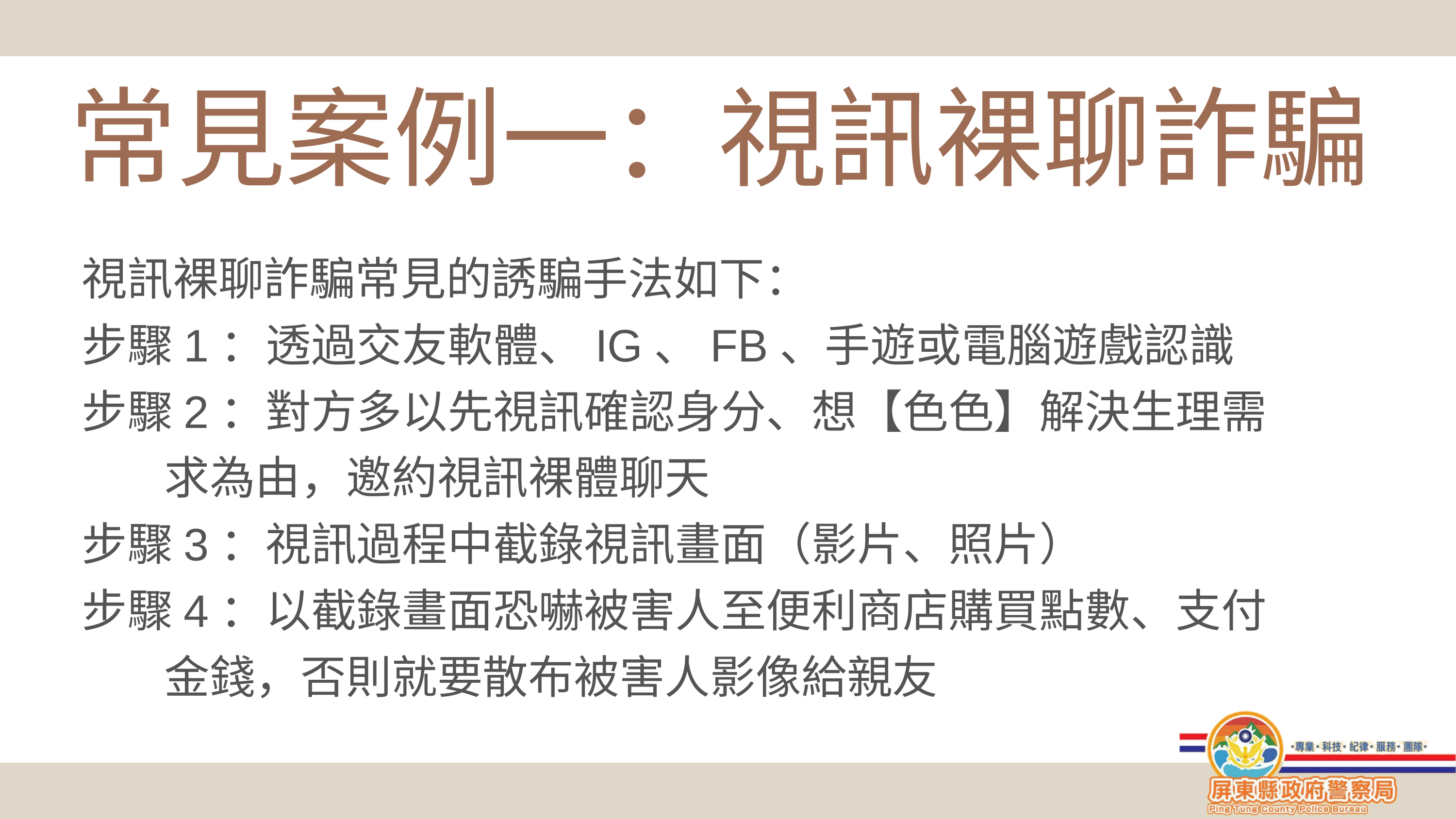

常見案例一：視訊裸聊詐騙
視訊裸聊詐騙常見的誘騙手法如下：
步驟1：透過交友軟體、IG、FB、手遊或電腦遊戲認識
步驟2：對方多以先視訊確認身分、想【色色】解決生理需
       求為由，邀約視訊裸體聊天
步驟3：視訊過程中截錄視訊畫面（影片、照片）
步驟4：以截錄畫面恐嚇被害人至便利商店購買點數、支付
       金錢，否則就要散布被害人影像給親友